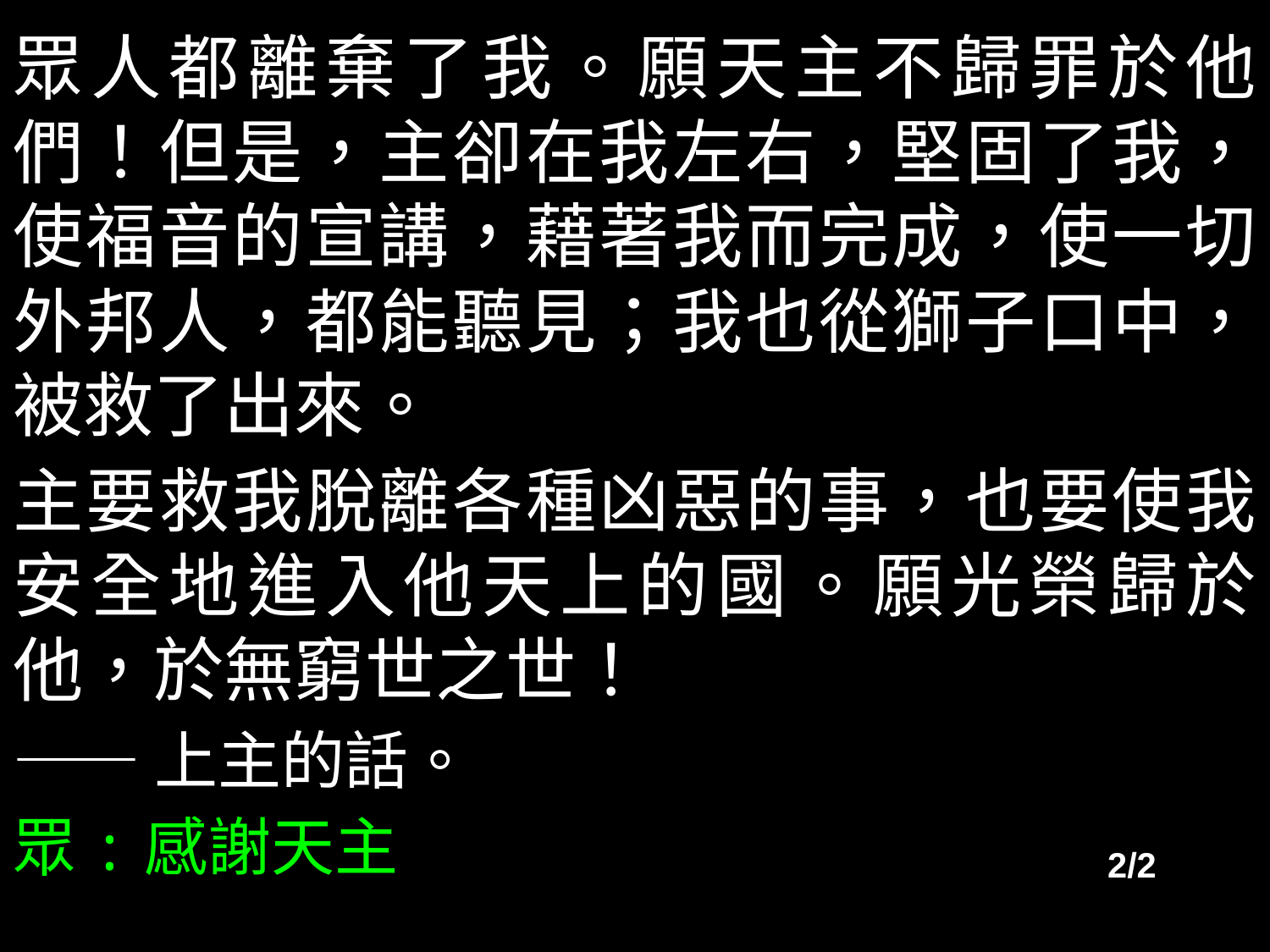

眾人都離棄了我。願天主不歸罪於他們！但是，主卻在我左右，堅固了我，使福音的宣講，藉著我而完成，使一切外邦人，都能聽見；我也從獅子口中，被救了出來。
主要救我脫離各種凶惡的事，也要使我安全地進入他天上的國。願光榮歸於他，於無窮世之世！
——上主的話。
眾:感謝天主

2/2